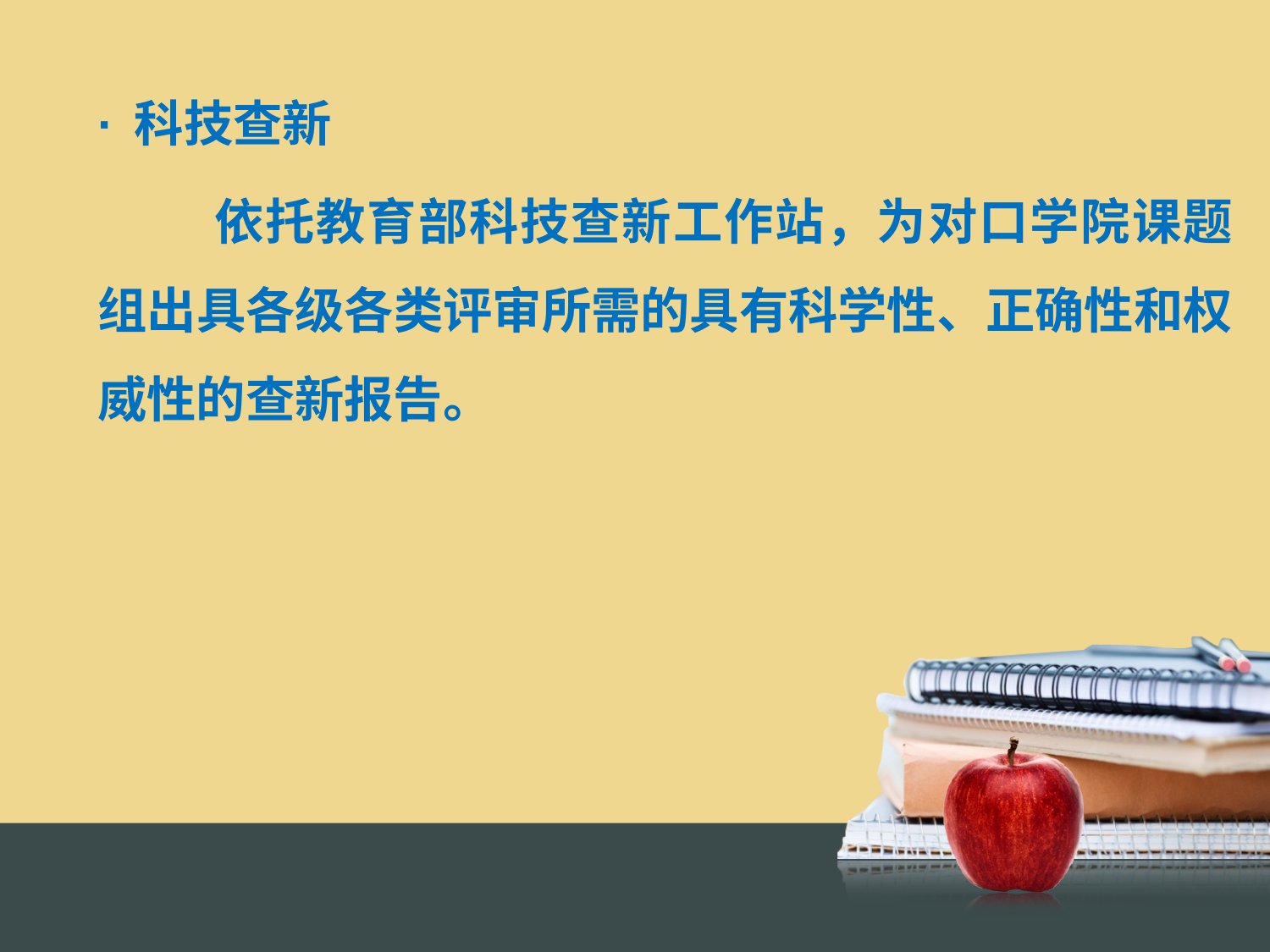

∙ 科技查新
        依托教育部科技查新工作站，为对口学院课题组出具各级各类评审所需的具有科学性、正确性和权威性的查新报告。